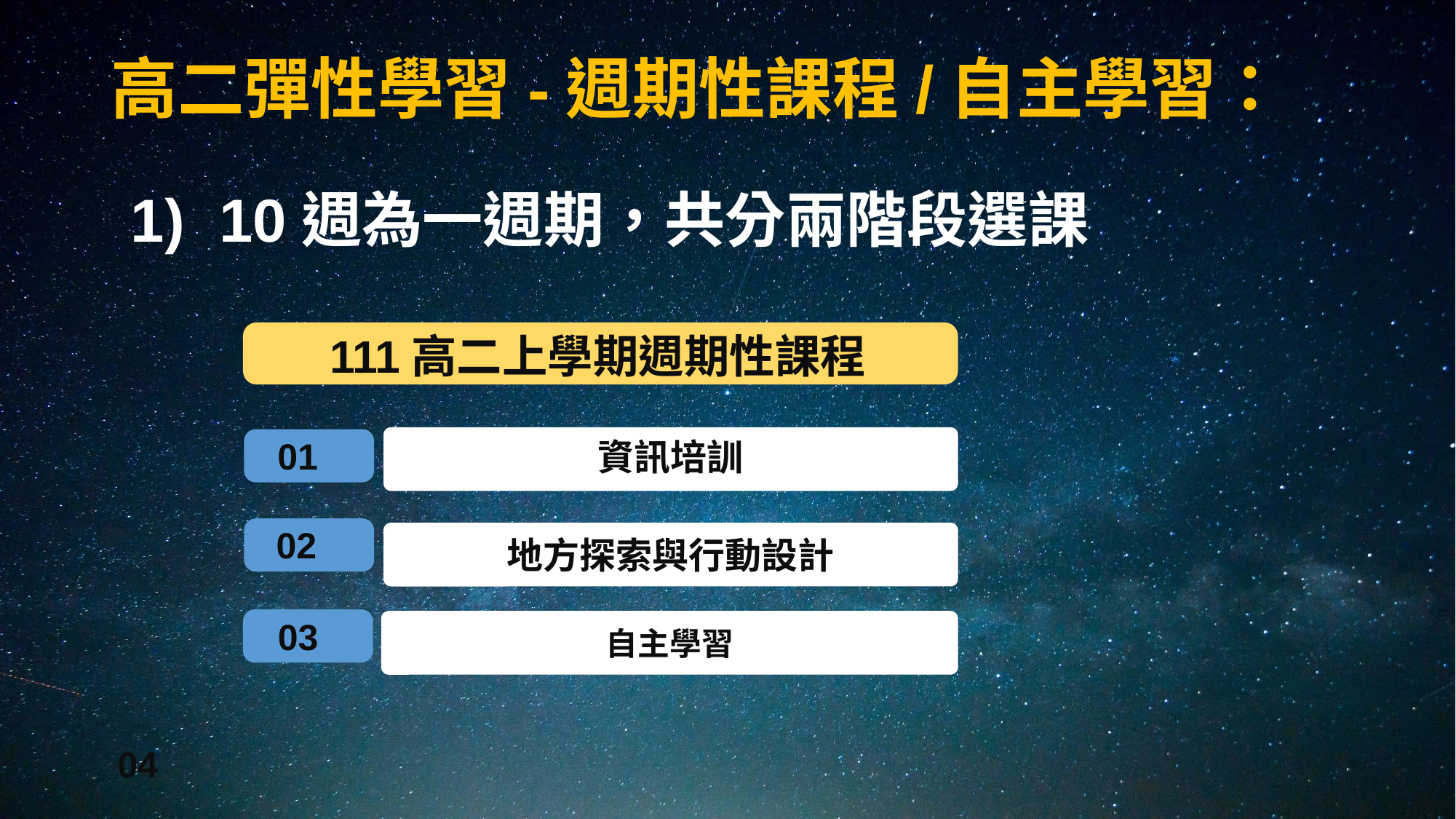

# 高二彈性學習-週期性課程/自主學習：
10週為一週期，共分兩階段選課

111高二上學期週期性課程
資訊培訓

01
02

地方探索與行動設計

自主學習
03
04